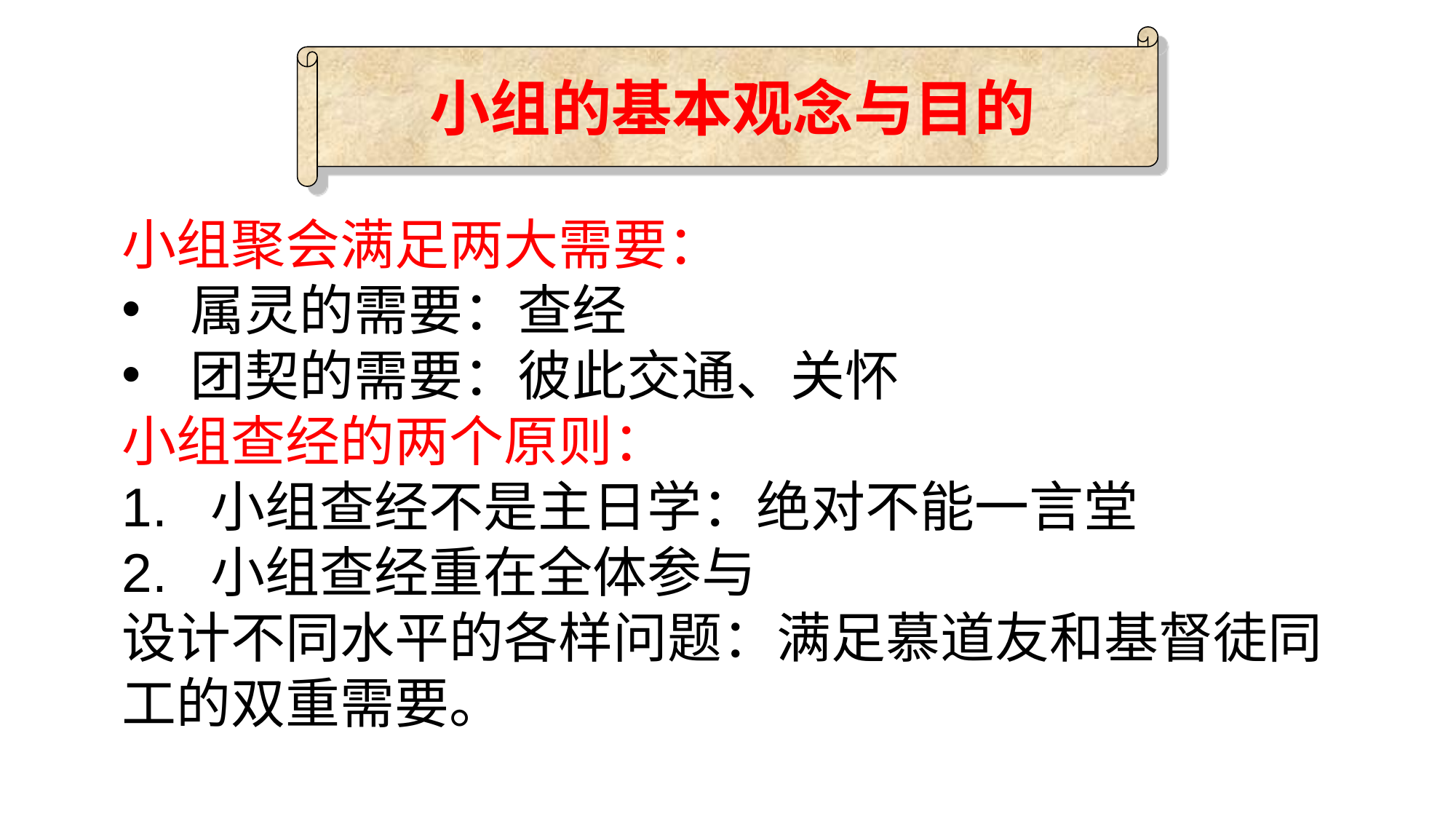

小组的基本观念与目的
小组聚会满足两大需要：
属灵的需要：查经
团契的需要：彼此交通、关怀
小组查经的两个原则：
小组查经不是主日学：绝对不能一言堂
小组查经重在全体参与
设计不同水平的各样问题：满足慕道友和基督徒同工的双重需要。